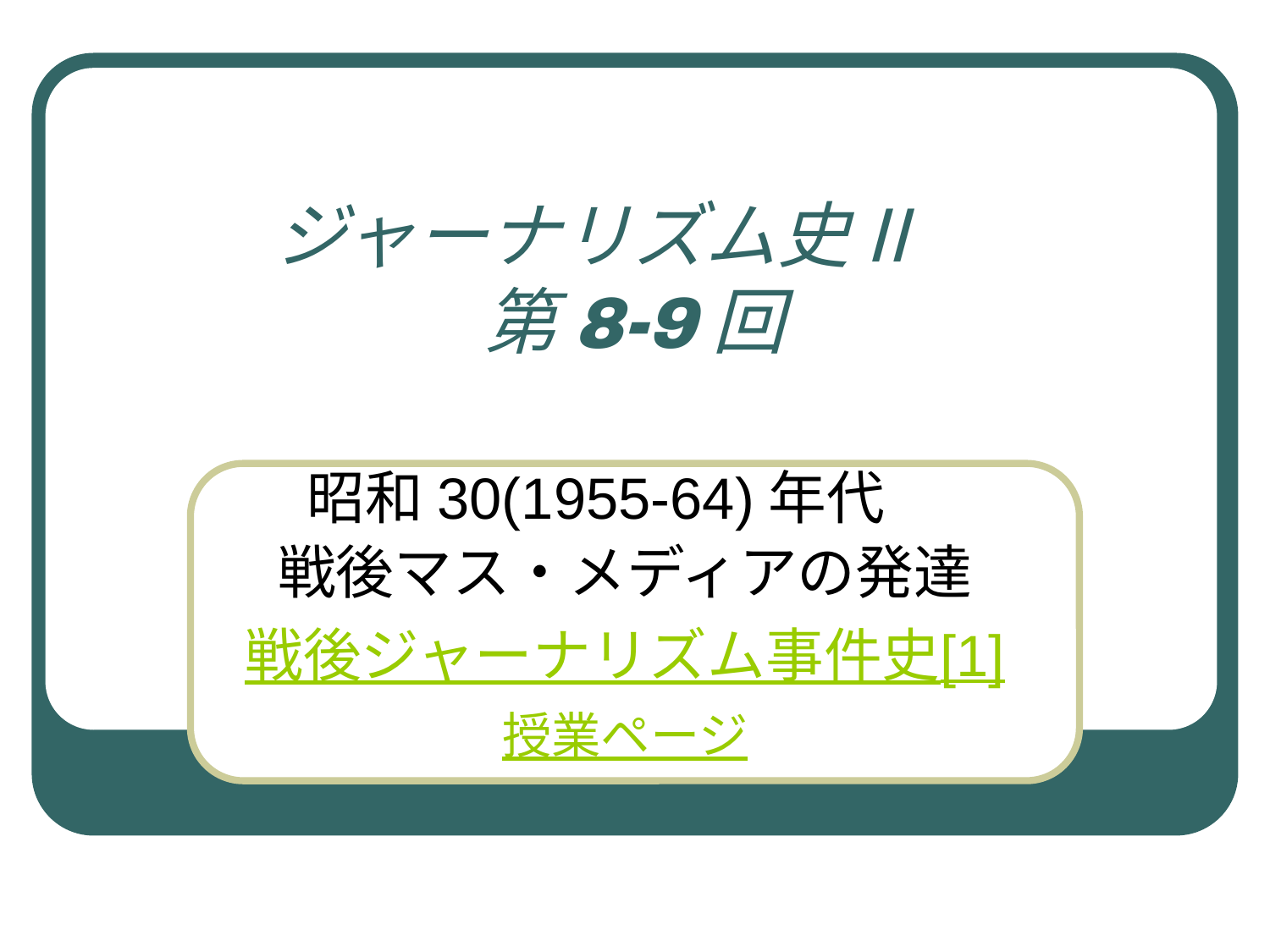

# ジャーナリズム史Ⅱ　 第8-9回
昭和30(1955-64)年代
戦後マス・メディアの発達
戦後ジャーナリズム事件史[1]
授業ページ